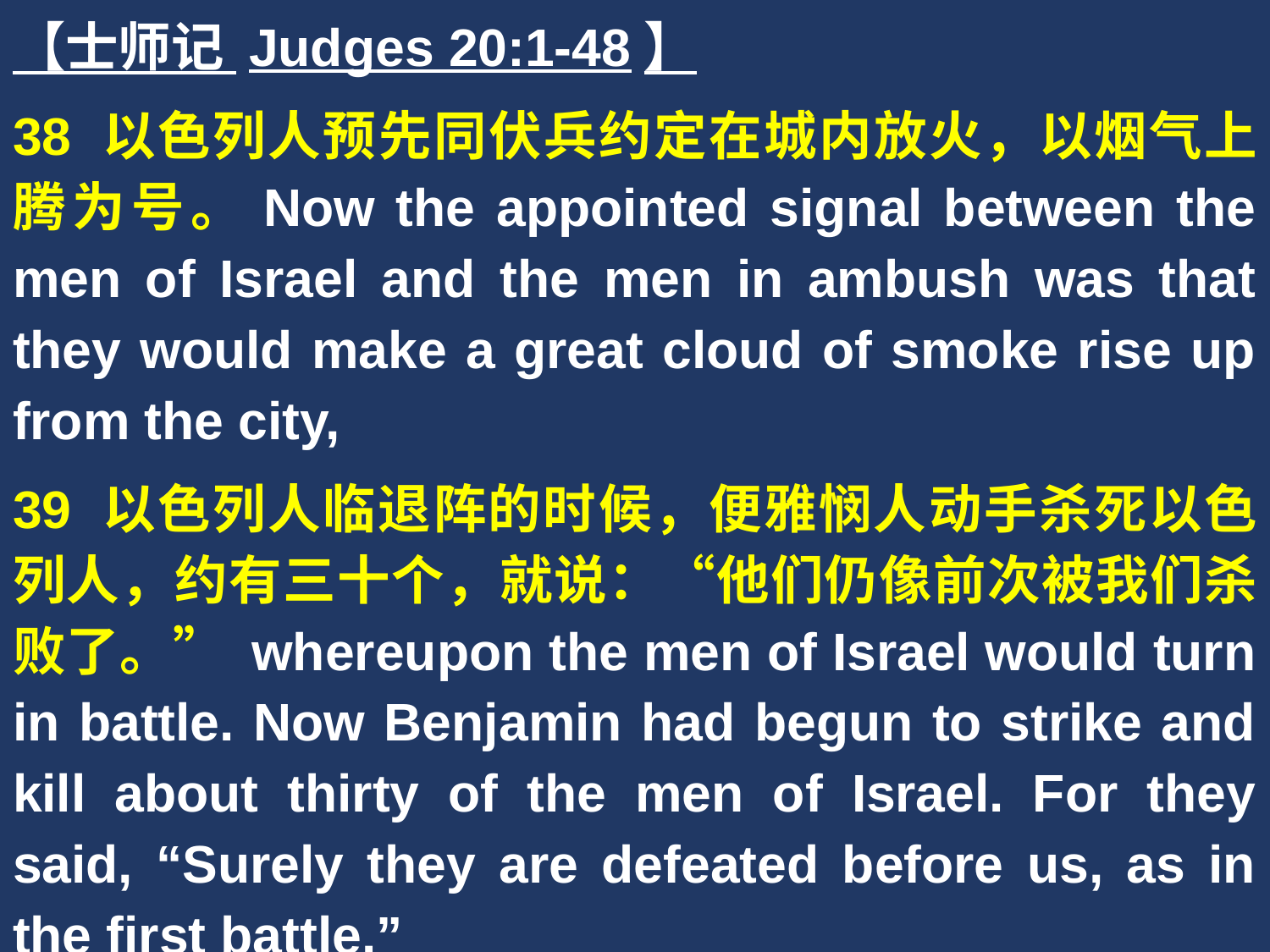

【士师记 Judges 20:1-48】
38 以色列人预先同伏兵约定在城内放火，以烟气上腾为号。Now the appointed signal between the men of Israel and the men in ambush was that they would make a great cloud of smoke rise up from the city,
39 以色列人临退阵的时候，便雅悯人动手杀死以色列人，约有三十个，就说：“他们仍像前次被我们杀败了。” whereupon the men of Israel would turn in battle. Now Benjamin had begun to strike and kill about thirty of the men of Israel. For they said, “Surely they are defeated before us, as in the first battle.”